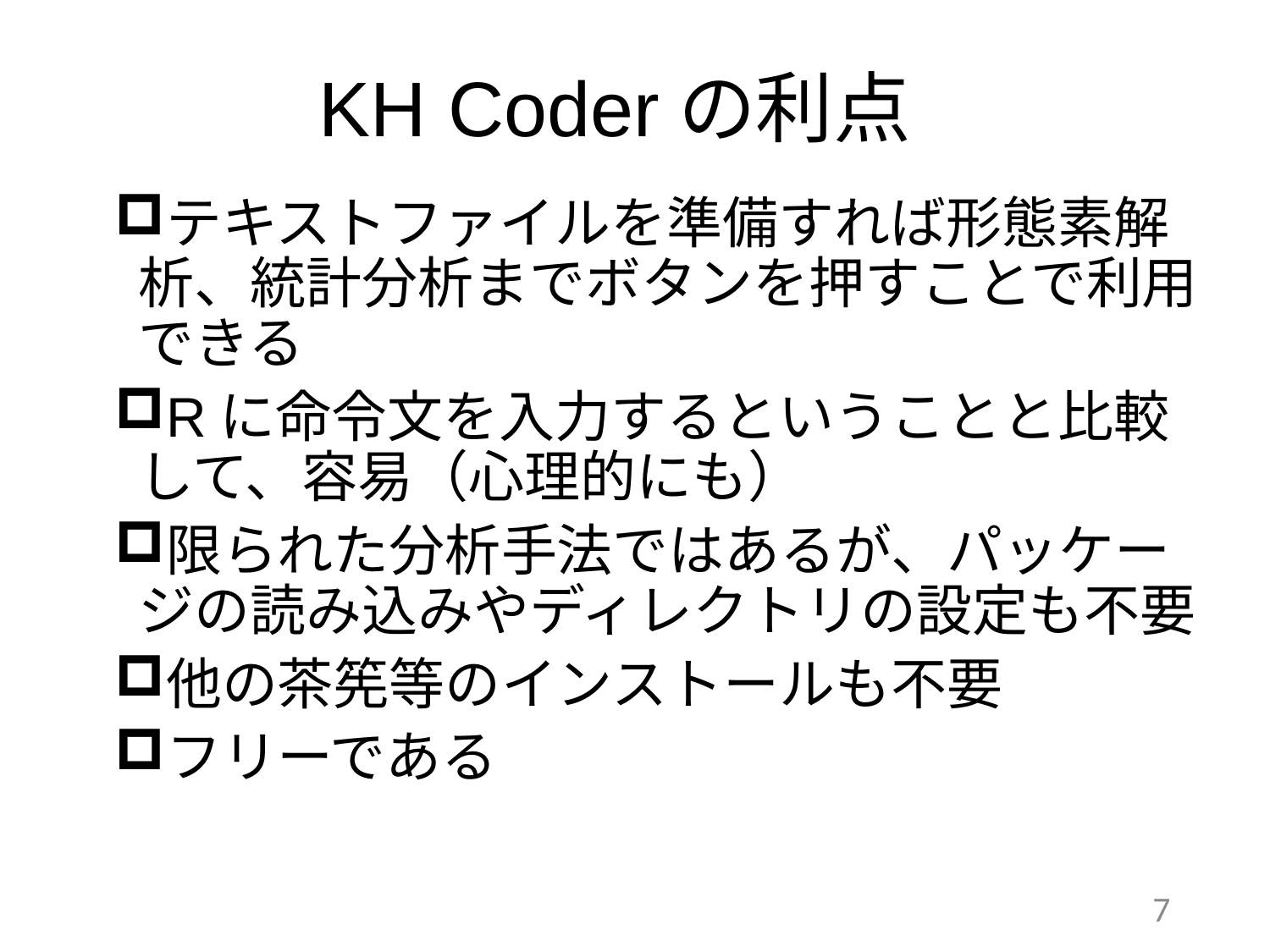

KH Coderの利点
テキストファイルを準備すれば形態素解析、統計分析までボタンを押すことで利用できる
Rに命令文を入力するということと比較して、容易（心理的にも）
限られた分析手法ではあるが、パッケージの読み込みやディレクトリの設定も不要
他の茶筅等のインストールも不要
フリーである
7